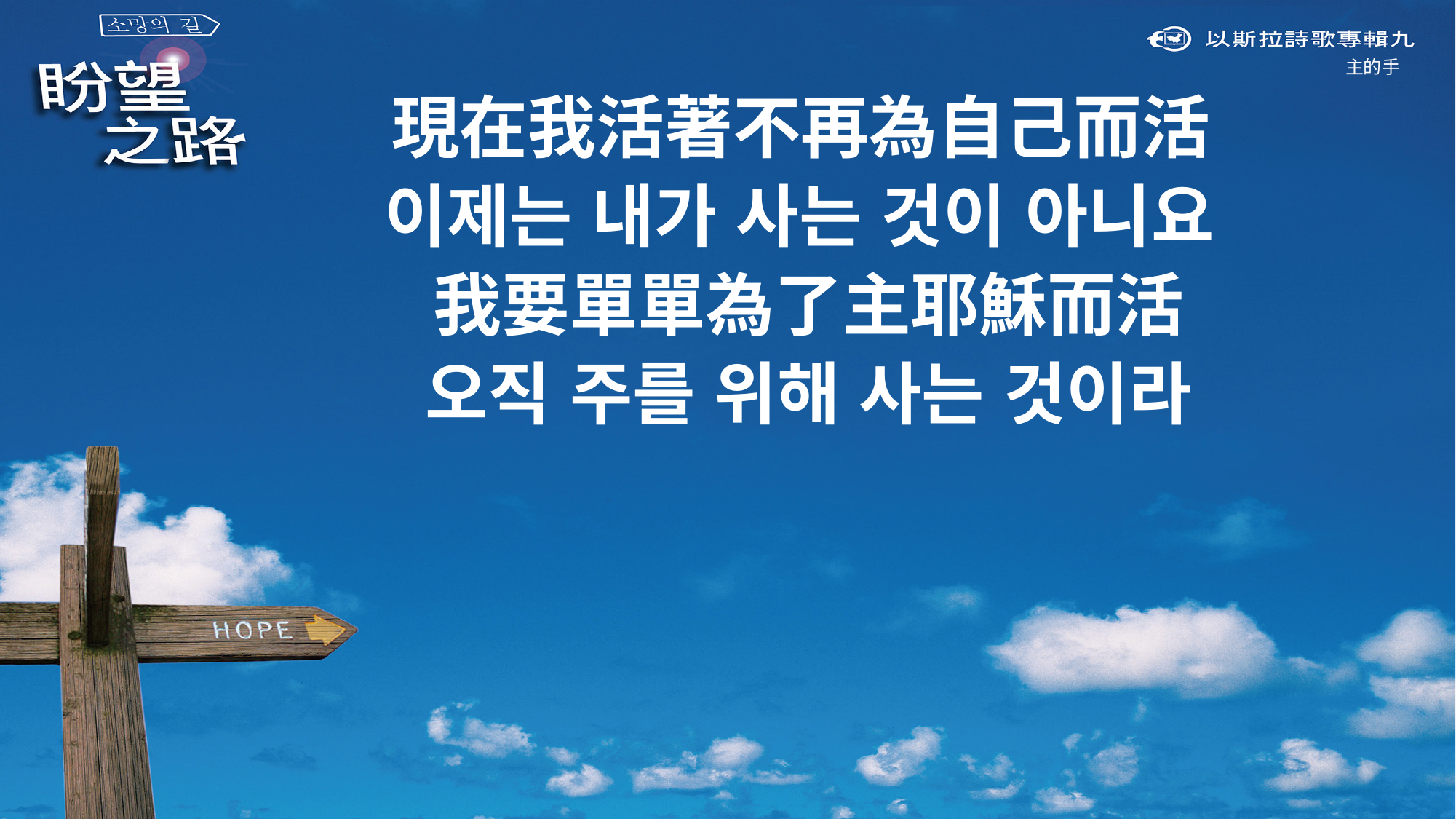

主的手
現在我活著不再為自己而活
이제는 내가 사는 것이 아니요
我要單單為了主耶穌而活
오직 주를 위해 사는 것이라